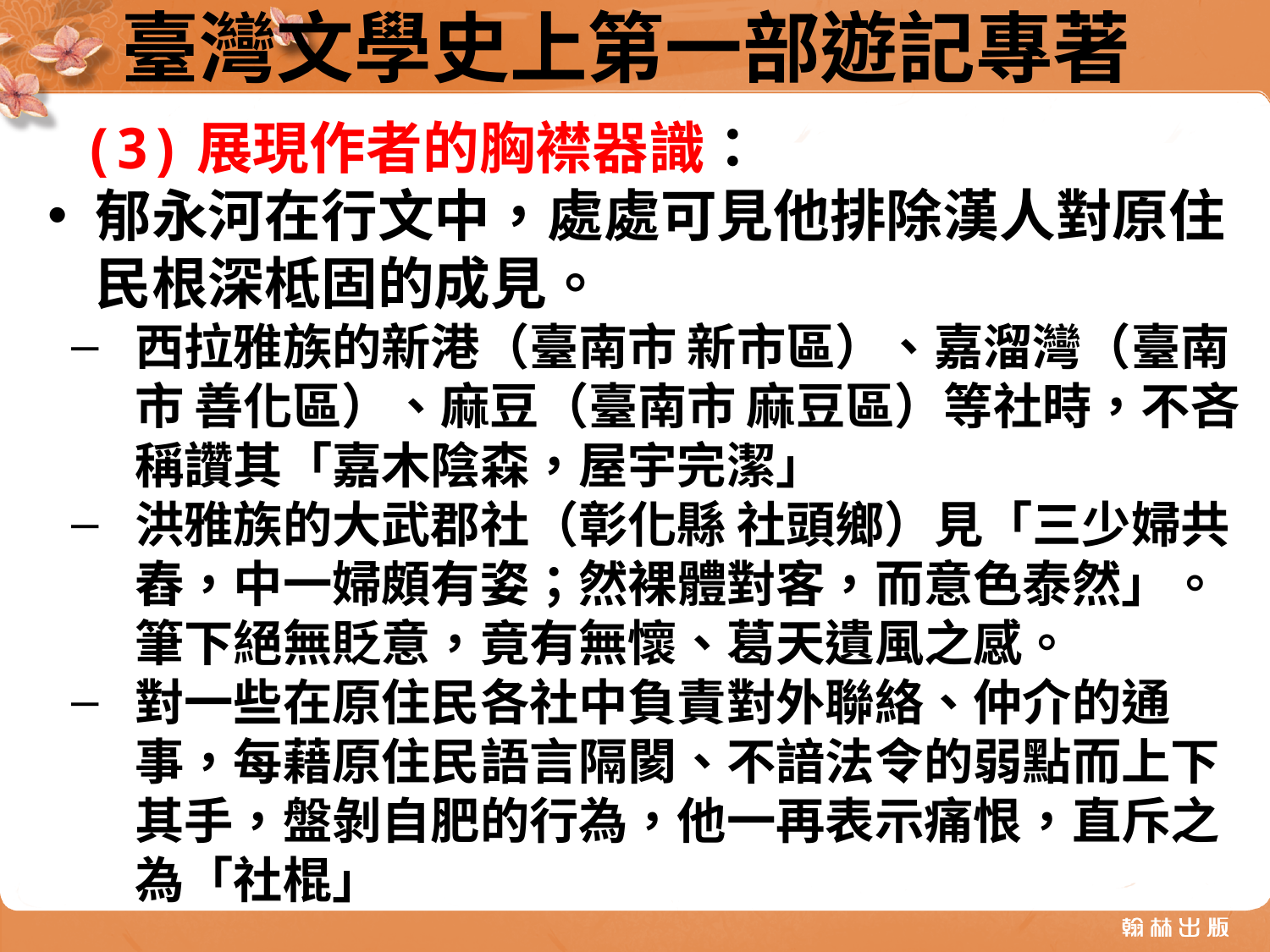

臺灣文學史上第一部遊記專著
 (3)展現作者的胸襟器識：
郁永河在行文中，處處可見他排除漢人對原住民根深柢固的成見。
西拉雅族的新港（臺南市 新市區）、嘉溜灣（臺南市 善化區）、麻豆（臺南市 麻豆區）等社時，不吝稱讚其「嘉木陰森，屋宇完潔」
洪雅族的大武郡社（彰化縣 社頭鄉）見「三少婦共舂，中一婦頗有姿；然裸體對客，而意色泰然」。筆下絕無貶意，竟有無懷、葛天遺風之感。
對一些在原住民各社中負責對外聯絡、仲介的通事，每藉原住民語言隔閡、不諳法令的弱點而上下其手，盤剝自肥的行為，他一再表示痛恨，直斥之為「社棍」